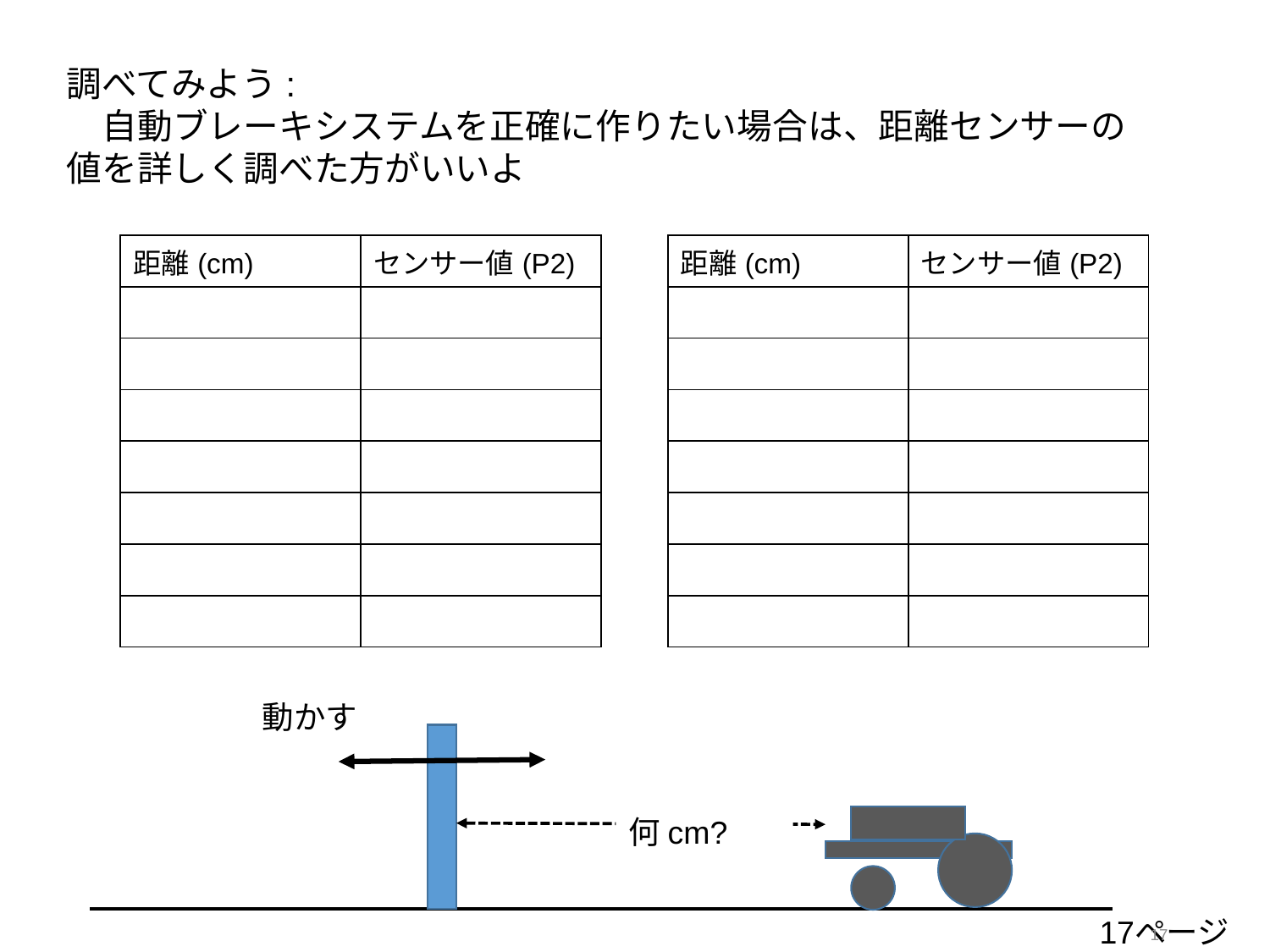

調べてみよう:
　自動ブレーキシステムを正確に作りたい場合は、距離センサーの値を詳しく調べた方がいいよ
| 距離(cm) | センサー値(P2) |
| --- | --- |
|  |  |
|  |  |
|  |  |
|  |  |
|  |  |
|  |  |
|  |  |
| 距離(cm) | センサー値(P2) |
| --- | --- |
|  |  |
|  |  |
|  |  |
|  |  |
|  |  |
|  |  |
|  |  |
動かす

何cm?

17ページ
17